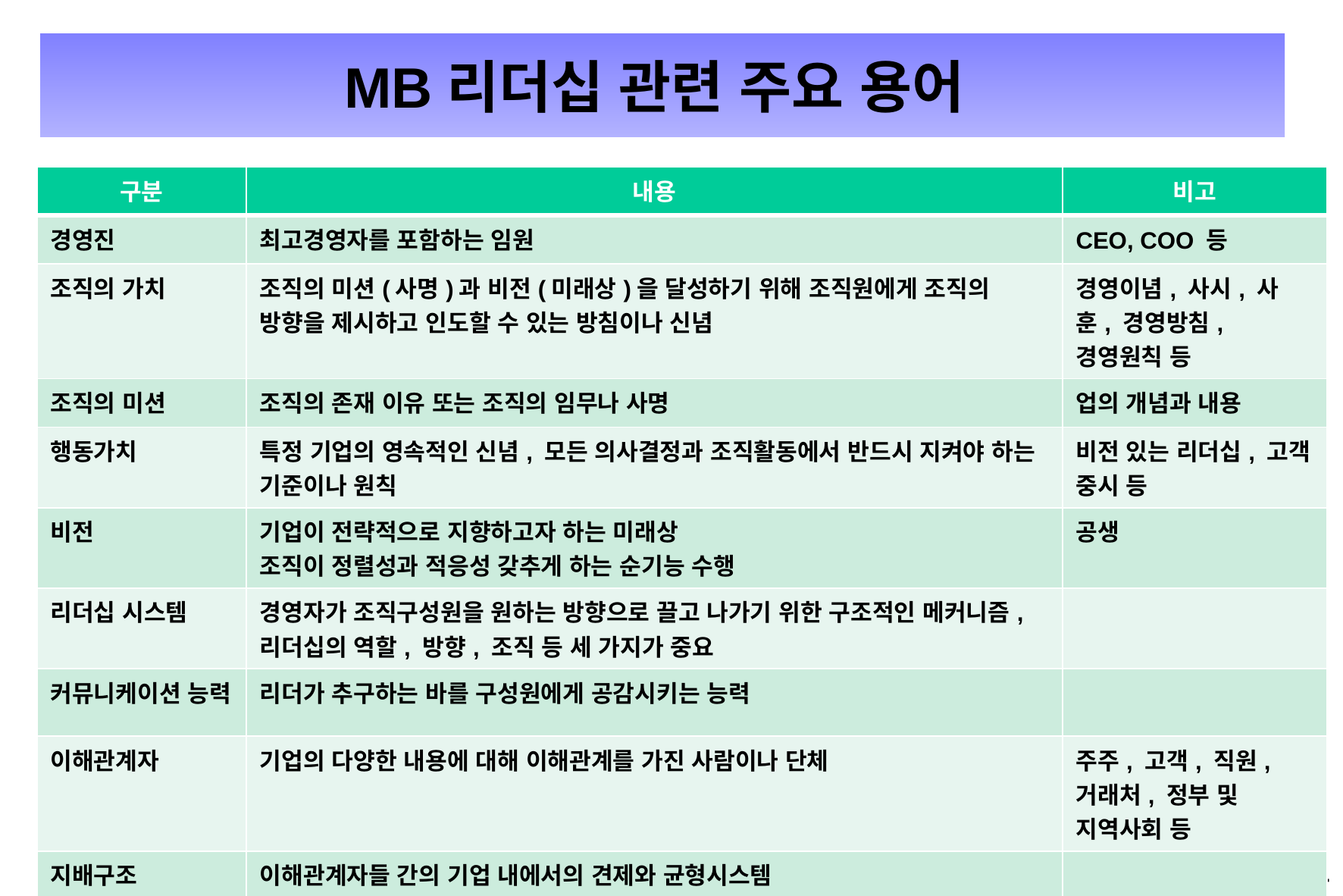

MB리더십 관련 주요 용어
| 구분 | 내용 | 비고 |
| --- | --- | --- |
| 경영진 | 최고경영자를 포함하는 임원 | CEO, COO 등 |
| 조직의 가치 | 조직의 미션(사명)과 비전(미래상)을 달성하기 위해 조직원에게 조직의 방향을 제시하고 인도할 수 있는 방침이나 신념 | 경영이념, 사시, 사훈, 경영방침, 경영원칙 등 |
| 조직의 미션 | 조직의 존재 이유 또는 조직의 임무나 사명 | 업의 개념과 내용 |
| 행동가치 | 특정 기업의 영속적인 신념, 모든 의사결정과 조직활동에서 반드시 지켜야 하는 기준이나 원칙 | 비전 있는 리더십, 고객 중시 등 |
| 비전 | 기업이 전략적으로 지향하고자 하는 미래상 조직이 정렬성과 적응성 갖추게 하는 순기능 수행 | 공생 |
| 리더십 시스템 | 경영자가 조직구성원을 원하는 방향으로 끌고 나가기 위한 구조적인 메커니즘, 리더십의 역할, 방향, 조직 등 세 가지가 중요 |  |
| 커뮤니케이션 능력 | 리더가 추구하는 바를 구성원에게 공감시키는 능력 |  |
| 이해관계자 | 기업의 다양한 내용에 대해 이해관계를 가진 사람이나 단체 | 주주, 고객, 직원, 거래처, 정부 및 지역사회 등 |
| 지배구조 | 이해관계자들 간의 기업 내에서의 견제와 균형시스템 |  |
| 사회적 책임 | 기업시민으로서의 기압이 맡아야 하는 책임과 역할(사회공헌 등) |  |
-7-